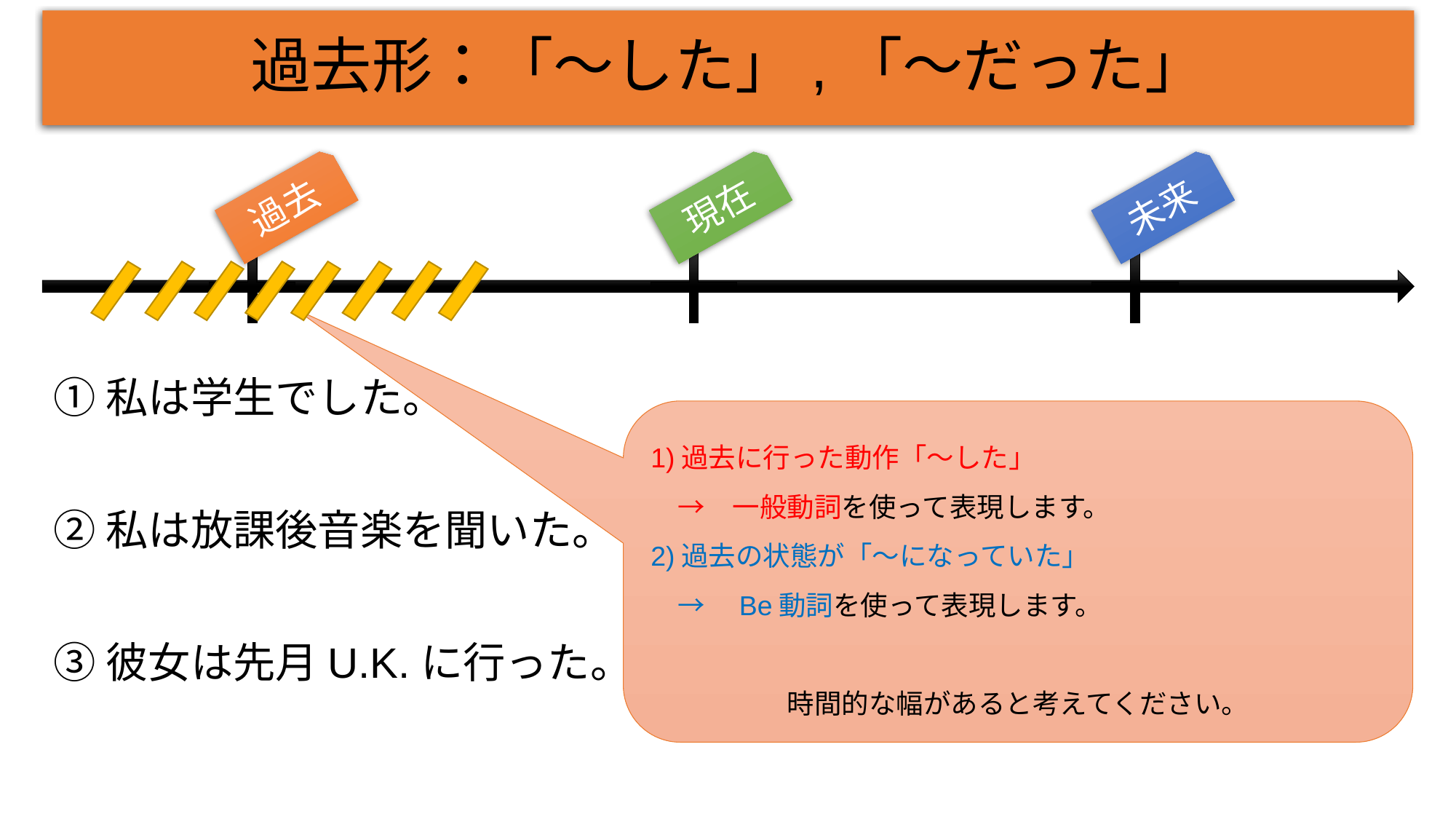

# 過去形：「～した」,「～だった」
過去
現在
未来

①私は学生でした。

②私は放課後音楽を聞いた。

③彼女は先月U.K.に行った。

1)過去に行った動作「～した」
　→　一般動詞を使って表現します。
2)過去の状態が「～になっていた」
　→　Be動詞を使って表現します。

時間的な幅があると考えてください。